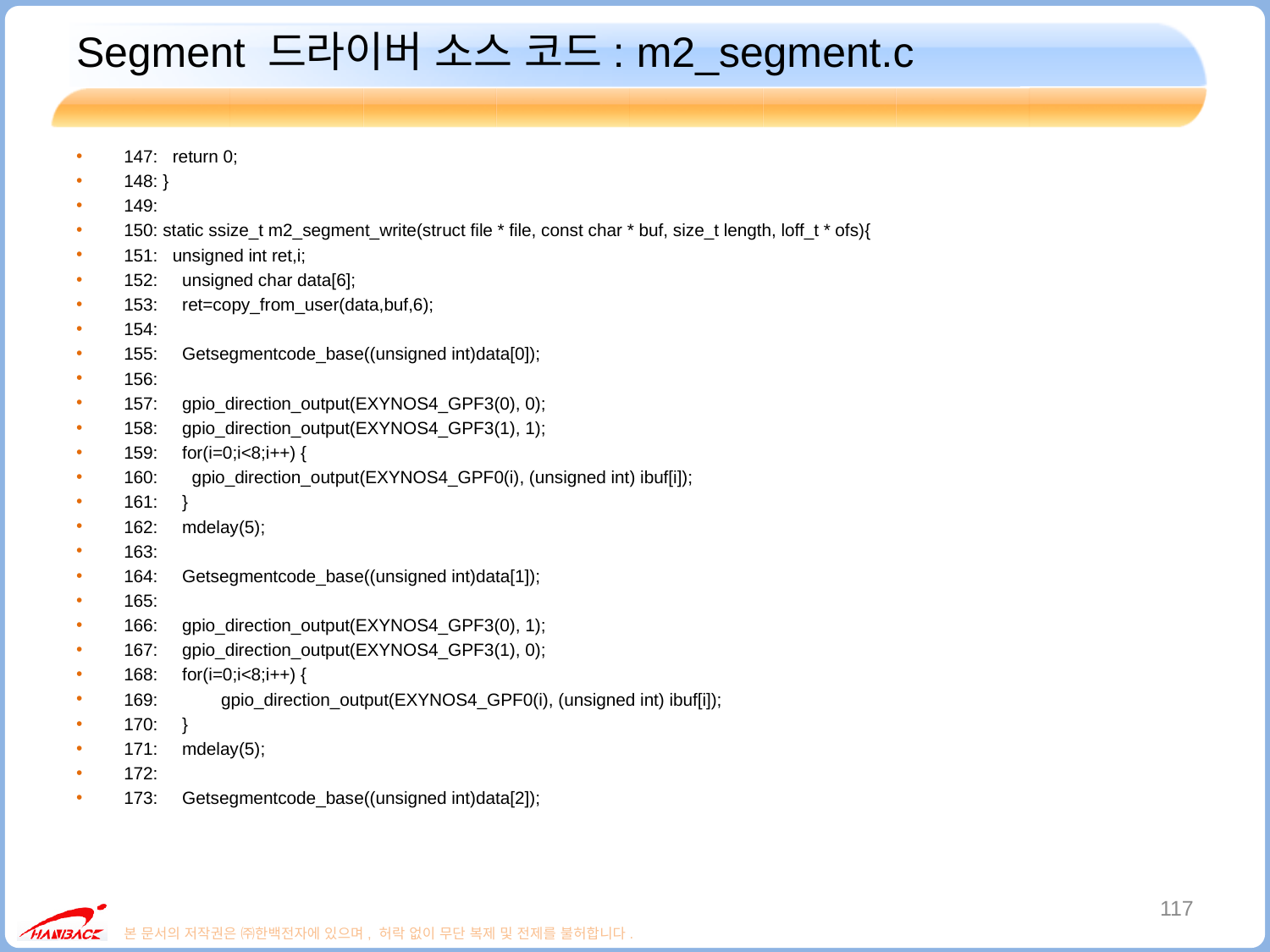

# Segment 드라이버 소스 코드: m2_segment.c
147:   return 0;
148: }
149:
150: static ssize_t m2_segment_write(struct file * file, const char * buf, size_t length, loff_t * ofs){
151:   unsigned int ret,i;
152:     unsigned char data[6];
153:     ret=copy_from_user(data,buf,6);
154:
155:     Getsegmentcode_base((unsigned int)data[0]);
156:
157:     gpio_direction_output(EXYNOS4_GPF3(0), 0);
158:     gpio_direction_output(EXYNOS4_GPF3(1), 1);
159:     for(i=0;i<8;i++) {
160:       gpio_direction_output(EXYNOS4_GPF0(i), (unsigned int) ibuf[i]);
161:     }
162:     mdelay(5);
163:
164:     Getsegmentcode_base((unsigned int)data[1]);
165:
166:     gpio_direction_output(EXYNOS4_GPF3(0), 1);
167:     gpio_direction_output(EXYNOS4_GPF3(1), 0);
168:     for(i=0;i<8;i++) {
169:             gpio_direction_output(EXYNOS4_GPF0(i), (unsigned int) ibuf[i]);
170:     }
171:     mdelay(5);
172:
173:     Getsegmentcode_base((unsigned int)data[2]);
117